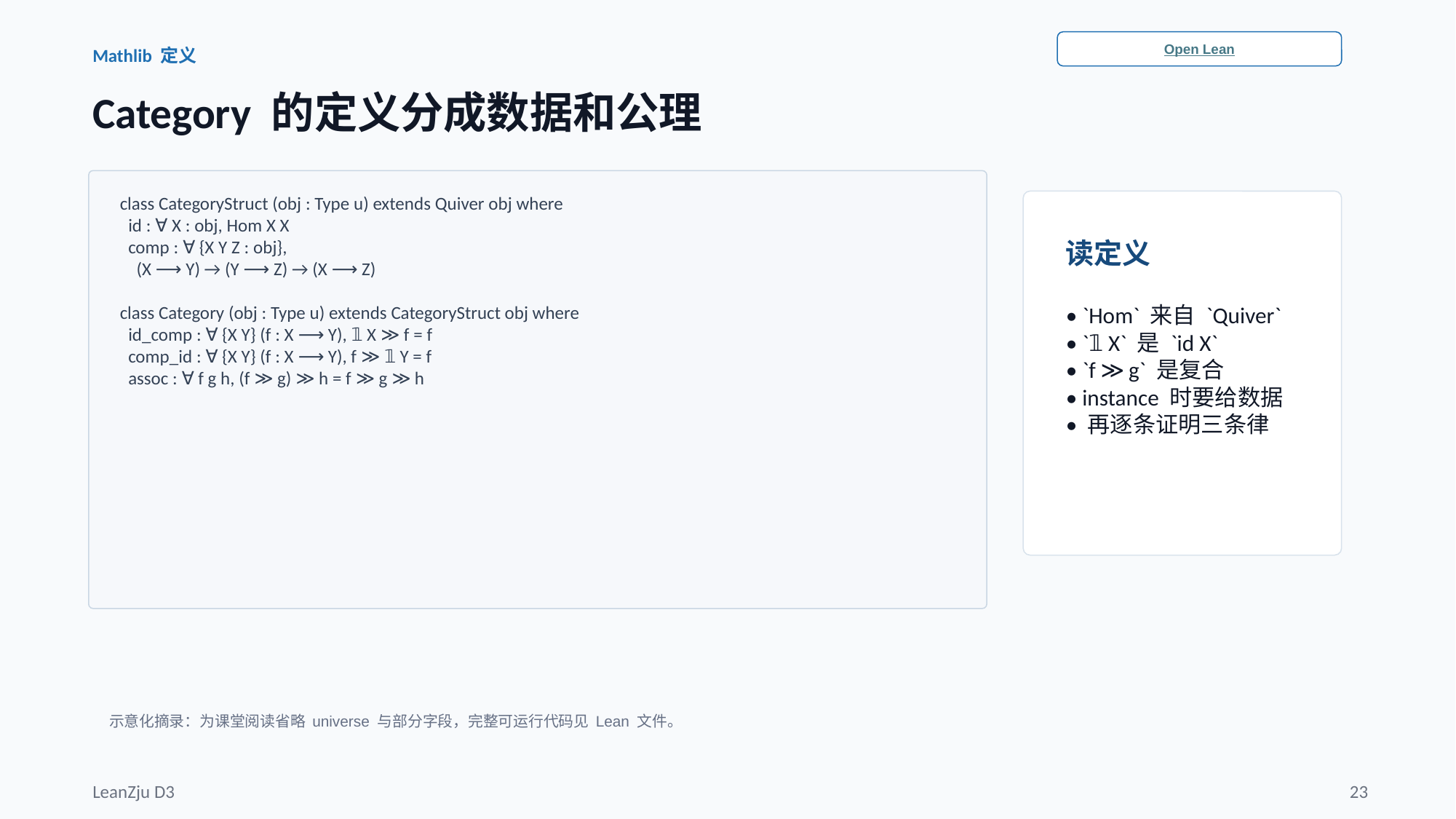

Open Lean
Mathlib 定义
Category 的定义分成数据和公理

class CategoryStruct (obj : Type u) extends Quiver obj where
  id : ∀ X : obj, Hom X X
  comp : ∀ {X Y Z : obj},
    (X ⟶ Y) → (Y ⟶ Z) → (X ⟶ Z)

class Category (obj : Type u) extends CategoryStruct obj where
  id_comp : ∀ {X Y} (f : X ⟶ Y), 𝟙 X ≫ f = f
  comp_id : ∀ {X Y} (f : X ⟶ Y), f ≫ 𝟙 Y = f
  assoc : ∀ f g h, (f ≫ g) ≫ h = f ≫ g ≫ h

读定义
• `Hom` 来自 `Quiver`
• `𝟙 X` 是 `id X`
• `f ≫ g` 是复合
• instance 时要给数据
• 再逐条证明三条律
示意化摘录：为课堂阅读省略 universe 与部分字段，完整可运行代码见 Lean 文件。
LeanZju D3
23